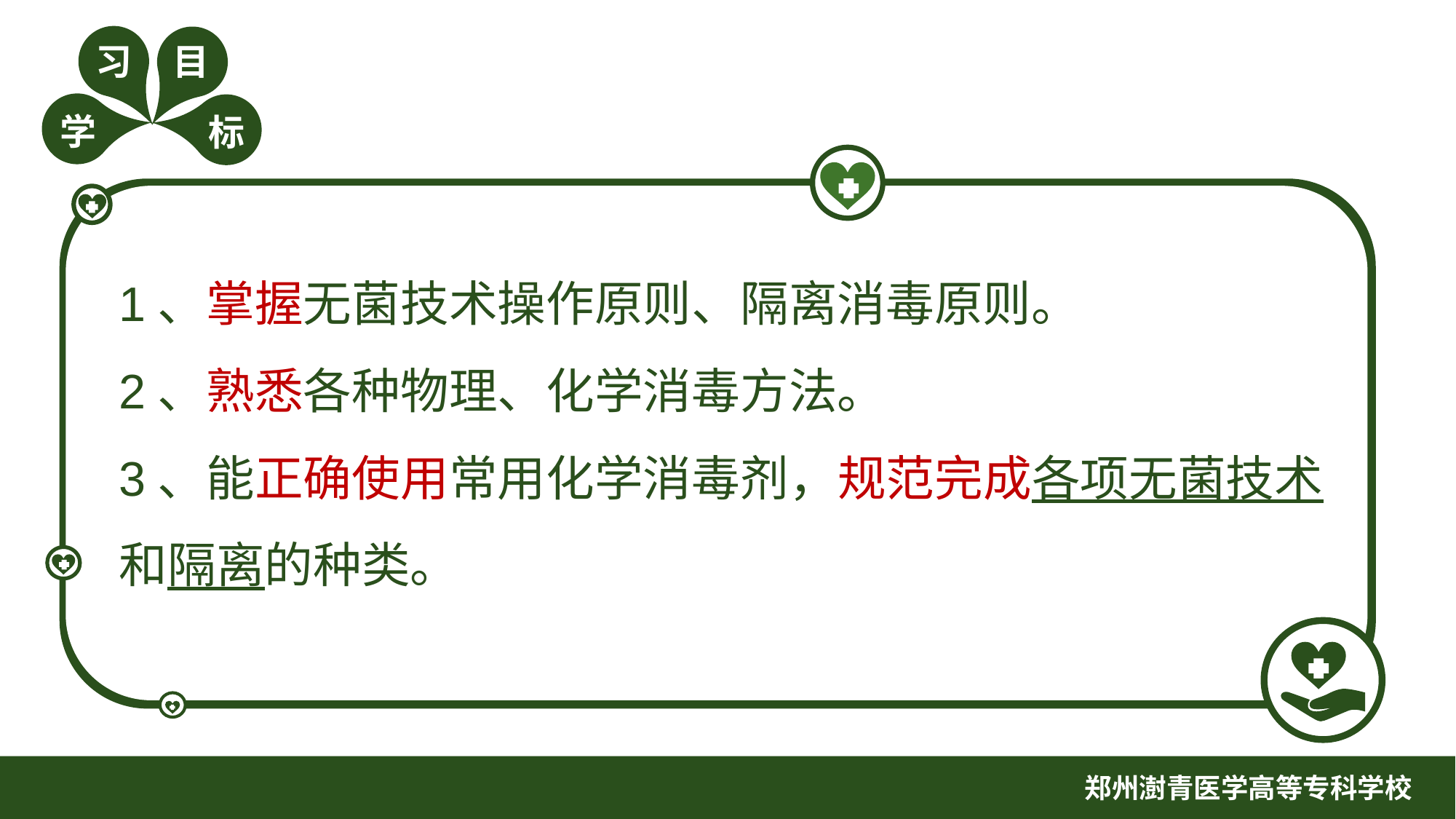

1、掌握无菌技术操作原则、隔离消毒原则。
2、熟悉各种物理、化学消毒方法。
3、能正确使用常用化学消毒剂，规范完成各项无菌技术和隔离的种类。
郑州澍青医学高等专科学校